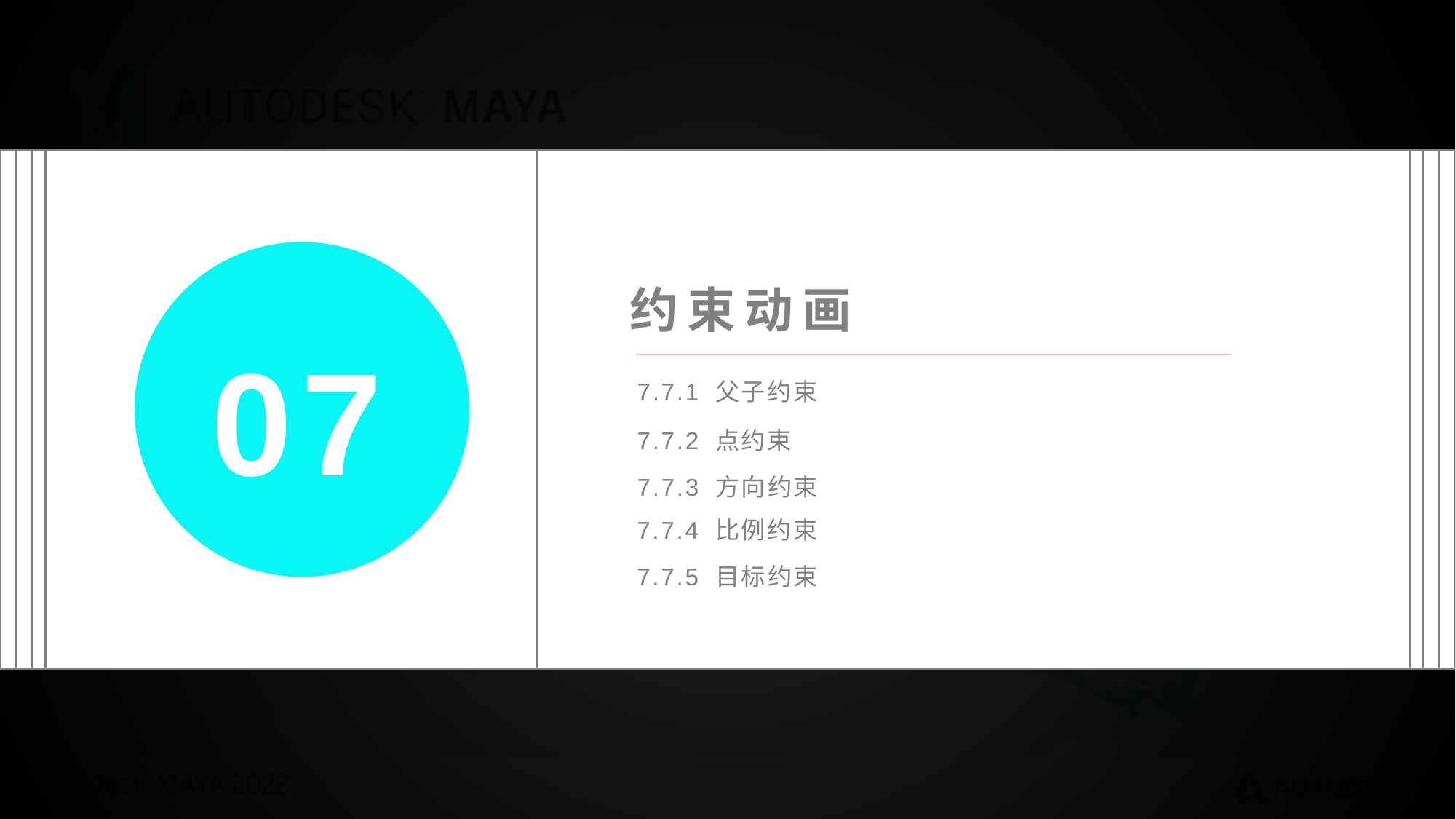

约束动画
07
7.7.1 父子约束
7.7.2 点约束
7.7.3 方向约束
7.7.4 比例约束
7.7.5 目标约束